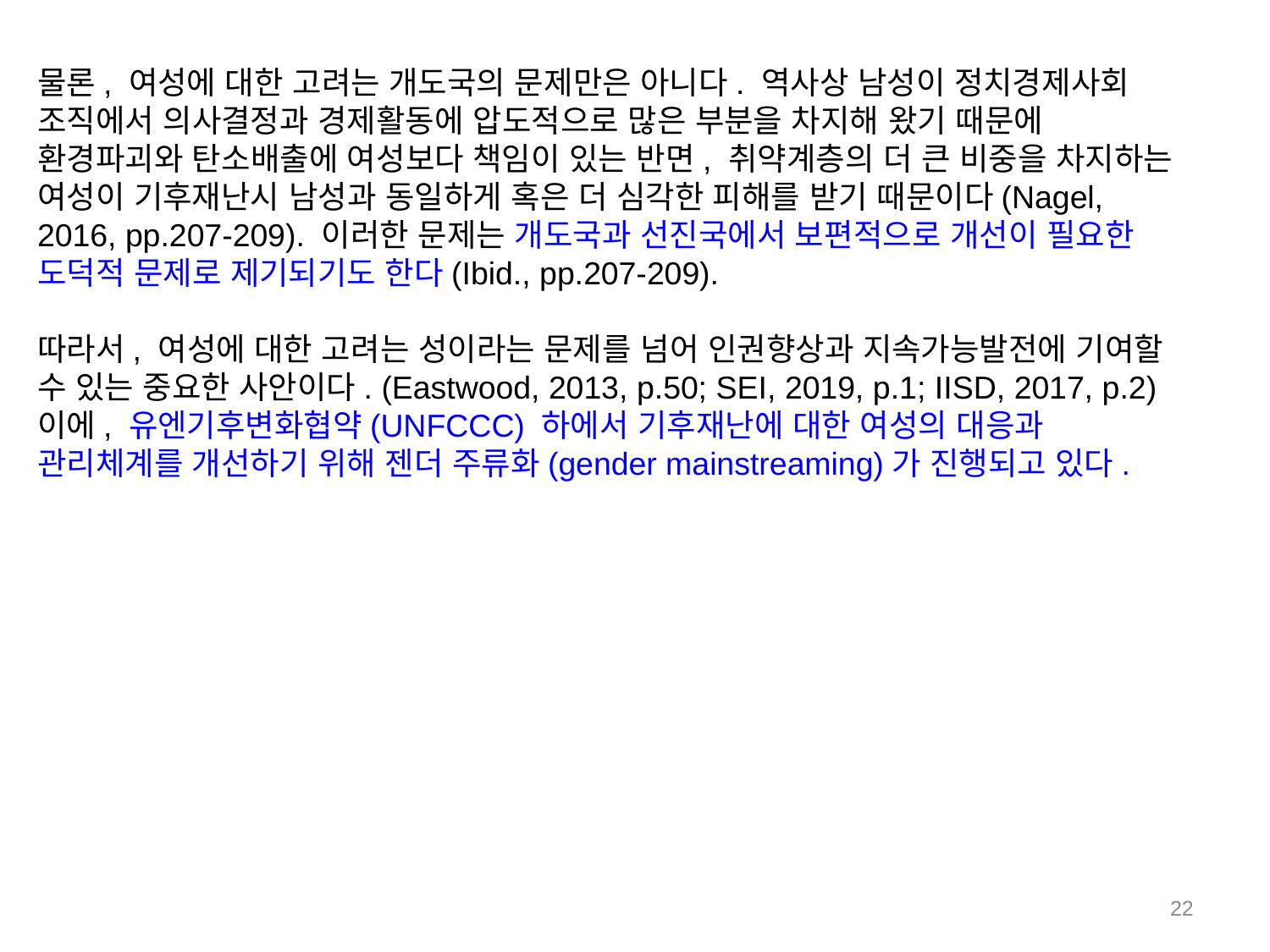

물론, 여성에 대한 고려는 개도국의 문제만은 아니다. 역사상 남성이 정치경제사회 조직에서 의사결정과 경제활동에 압도적으로 많은 부분을 차지해 왔기 때문에 환경파괴와 탄소배출에 여성보다 책임이 있는 반면, 취약계층의 더 큰 비중을 차지하는 여성이 기후재난시 남성과 동일하게 혹은 더 심각한 피해를 받기 때문이다(Nagel, 2016, pp.207-209). 이러한 문제는 개도국과 선진국에서 보편적으로 개선이 필요한 도덕적 문제로 제기되기도 한다(Ibid., pp.207-209).

따라서, 여성에 대한 고려는 성이라는 문제를 넘어 인권향상과 지속가능발전에 기여할 수 있는 중요한 사안이다. (Eastwood, 2013, p.50; SEI, 2019, p.1; IISD, 2017, p.2) 이에, 유엔기후변화협약(UNFCCC) 하에서 기후재난에 대한 여성의 대응과 관리체계를 개선하기 위해 젠더 주류화(gender mainstreaming)가 진행되고 있다.
22